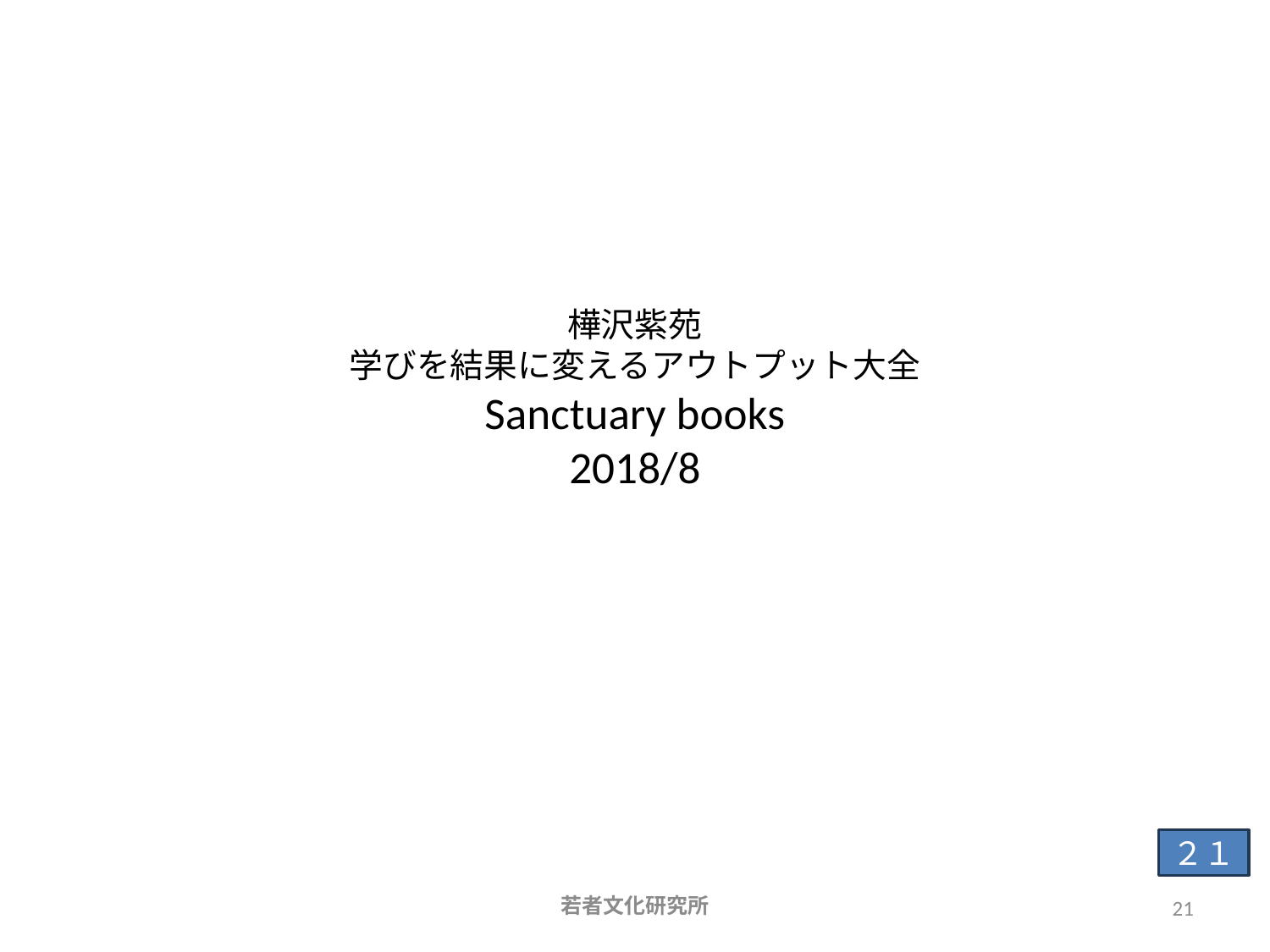

# 樺沢紫苑 学びを結果に変えるアウトプット大全 Sanctuary books 2018/8

２１
若者文化研究所
21